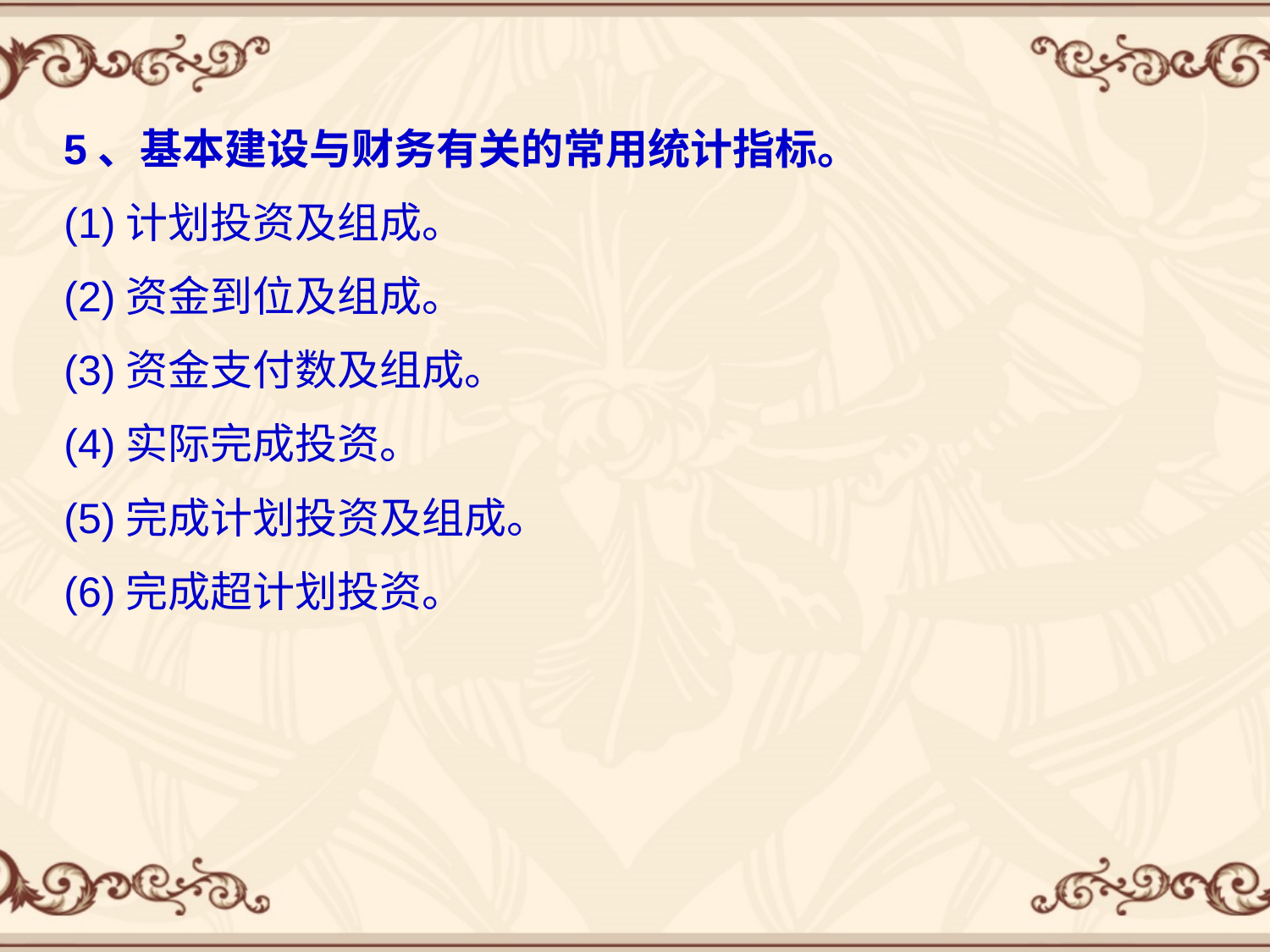

5、基本建设与财务有关的常用统计指标。
(1)计划投资及组成。
(2)资金到位及组成。
(3)资金支付数及组成。
(4)实际完成投资。
(5)完成计划投资及组成。
(6)完成超计划投资。